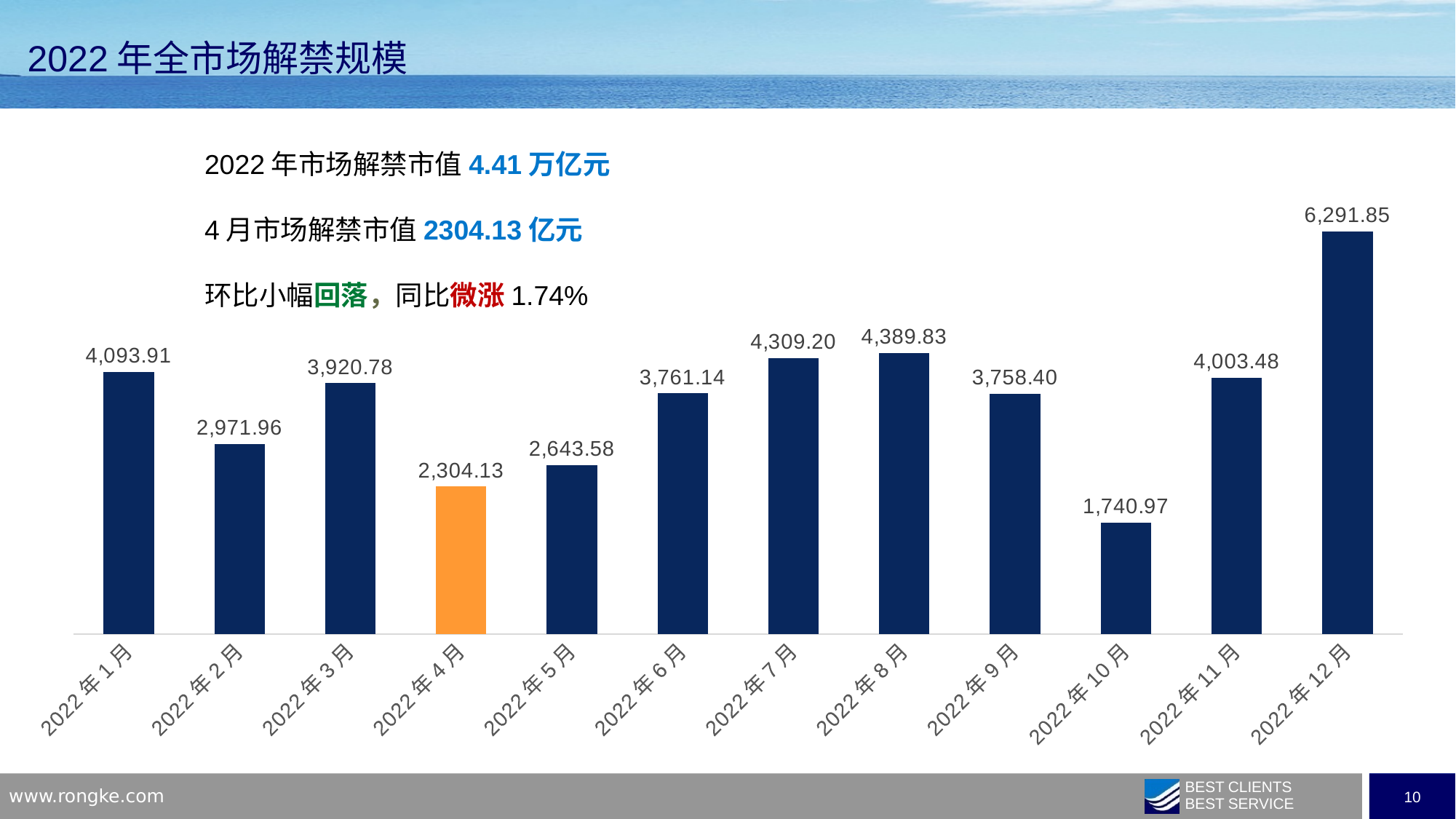

2022年全市场解禁规模

### Chart

| Category | 解禁规模 |
|---|---|
| 44592 | 4093.9146155793 |
| 44620 | 2971.9589878259 |
| 44651 | 3920.7817148537 |
| 44681 | 2304.1289937318 |
| 44712 | 2643.5784846783 |
| 44742 | 3761.1383156118 |
| 44773 | 4309.2047655025 |
| 44804 | 4389.828086531 |
| 44834 | 3758.3952641318 |
| 44865 | 1740.9713331838 |
| 44895 | 4003.4816550653 |
| 44926 | 6291.8506879151 |
2022年市场解禁市值4.41万亿元
4月市场解禁市值2304.13亿元
环比小幅回落，同比微涨1.74%